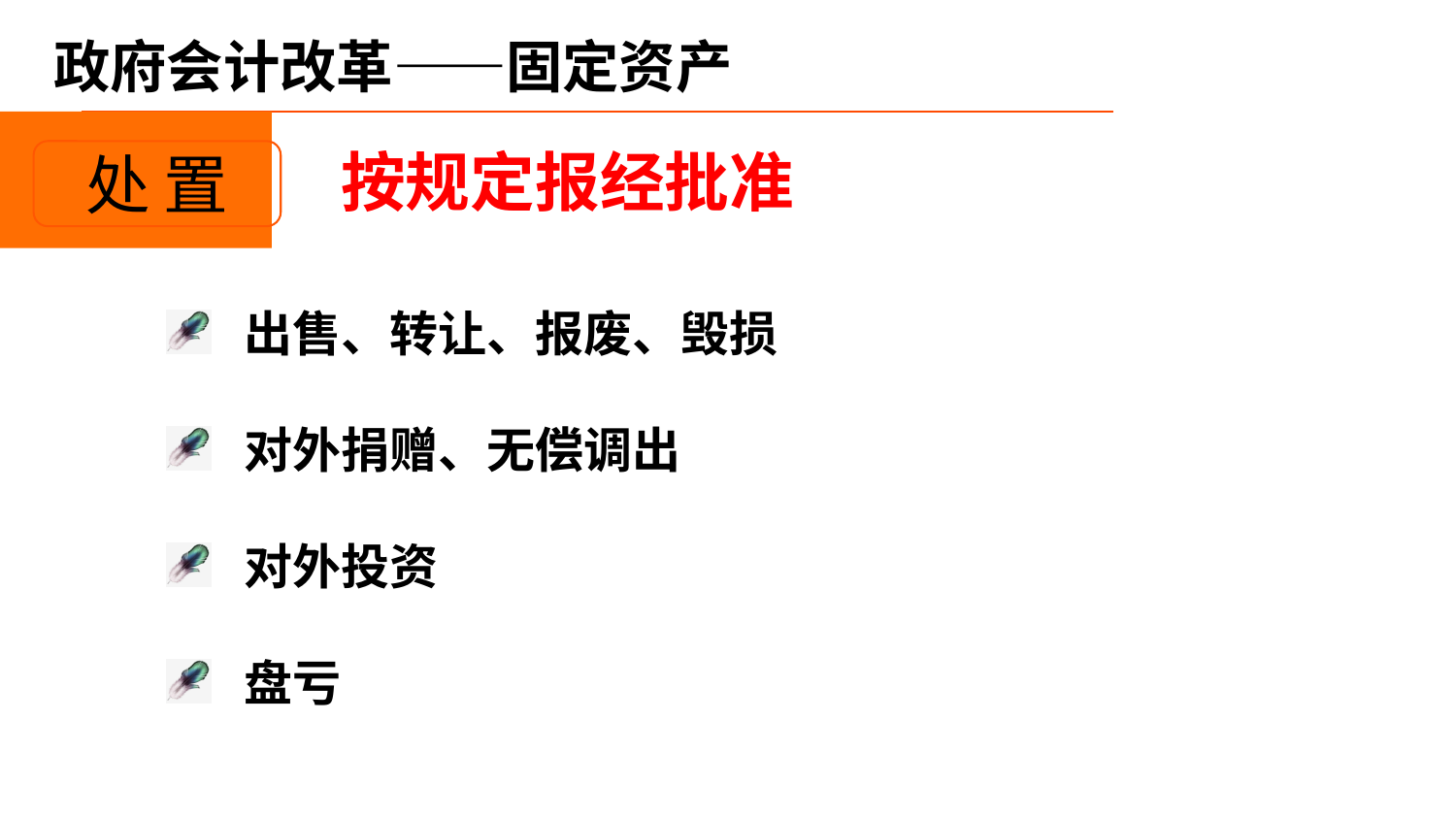

# 政府会计改革——固定资产

按规定报经批准

处置
出售、转让、报废、毁损
对外捐赠、无偿调出
对外投资
盘亏